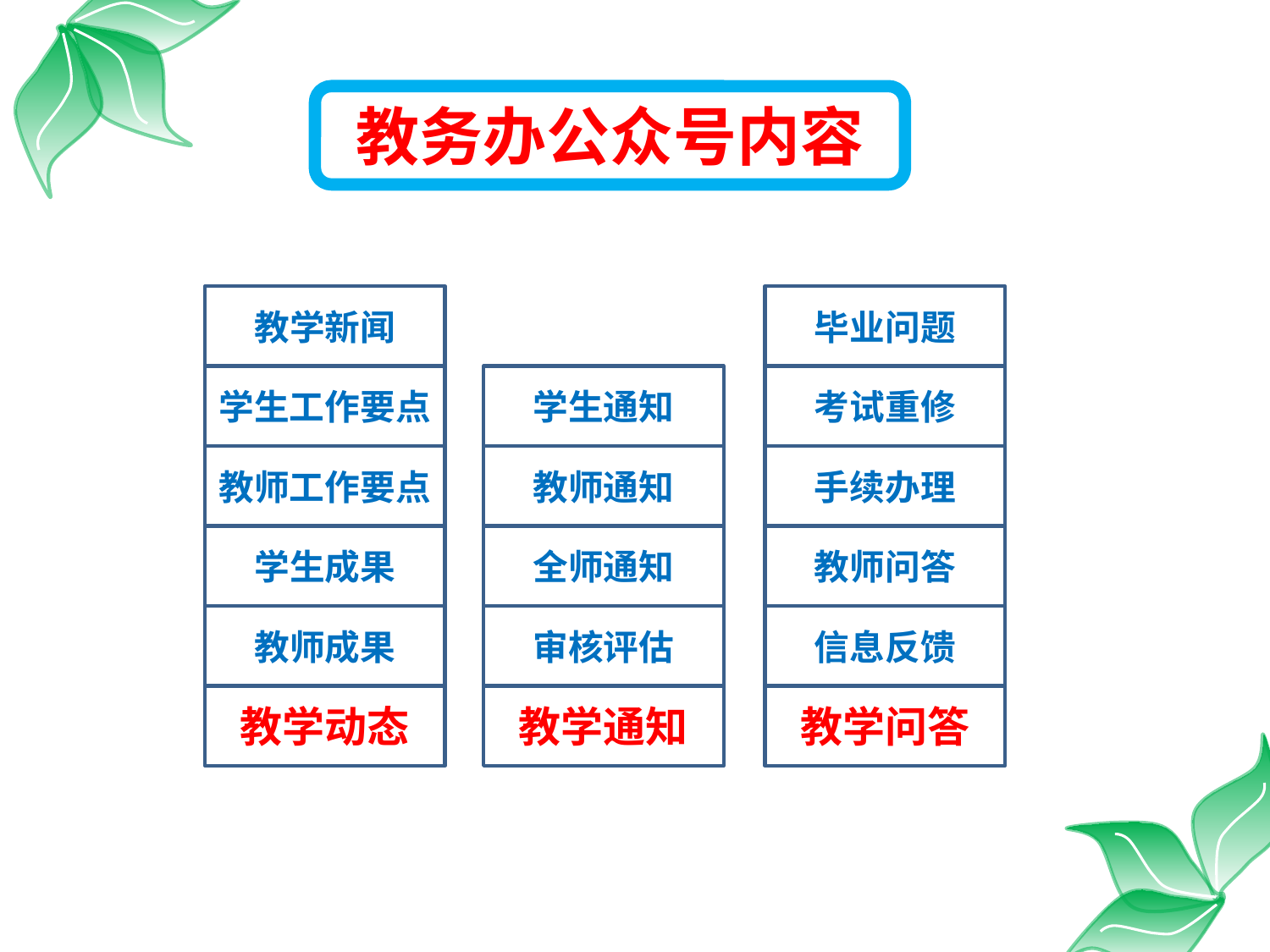

教务办公众号内容
教学新闻
毕业问题
学生工作要点
学生通知
考试重修
教师工作要点
教师通知
手续办理
学生成果
全师通知
教师问答
教师成果
审核评估
信息反馈
教学动态
教学通知
教学问答